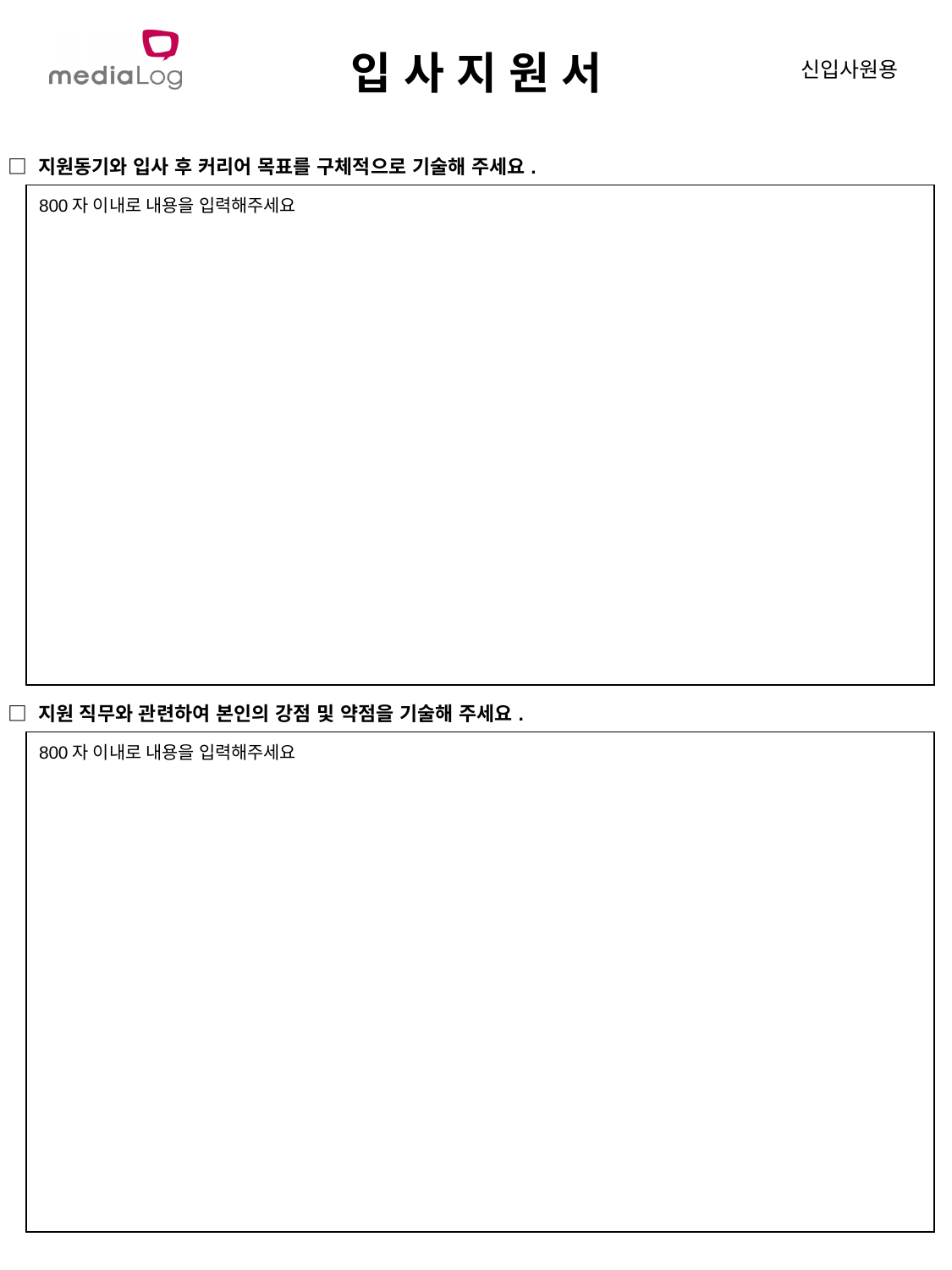

입 사 지 원 서
신입사원용
□ 지원동기와 입사 후 커리어 목표를 구체적으로 기술해 주세요.
800자 이내로 내용을 입력해주세요
□ 지원 직무와 관련하여 본인의 강점 및 약점을 기술해 주세요.
800자 이내로 내용을 입력해주세요